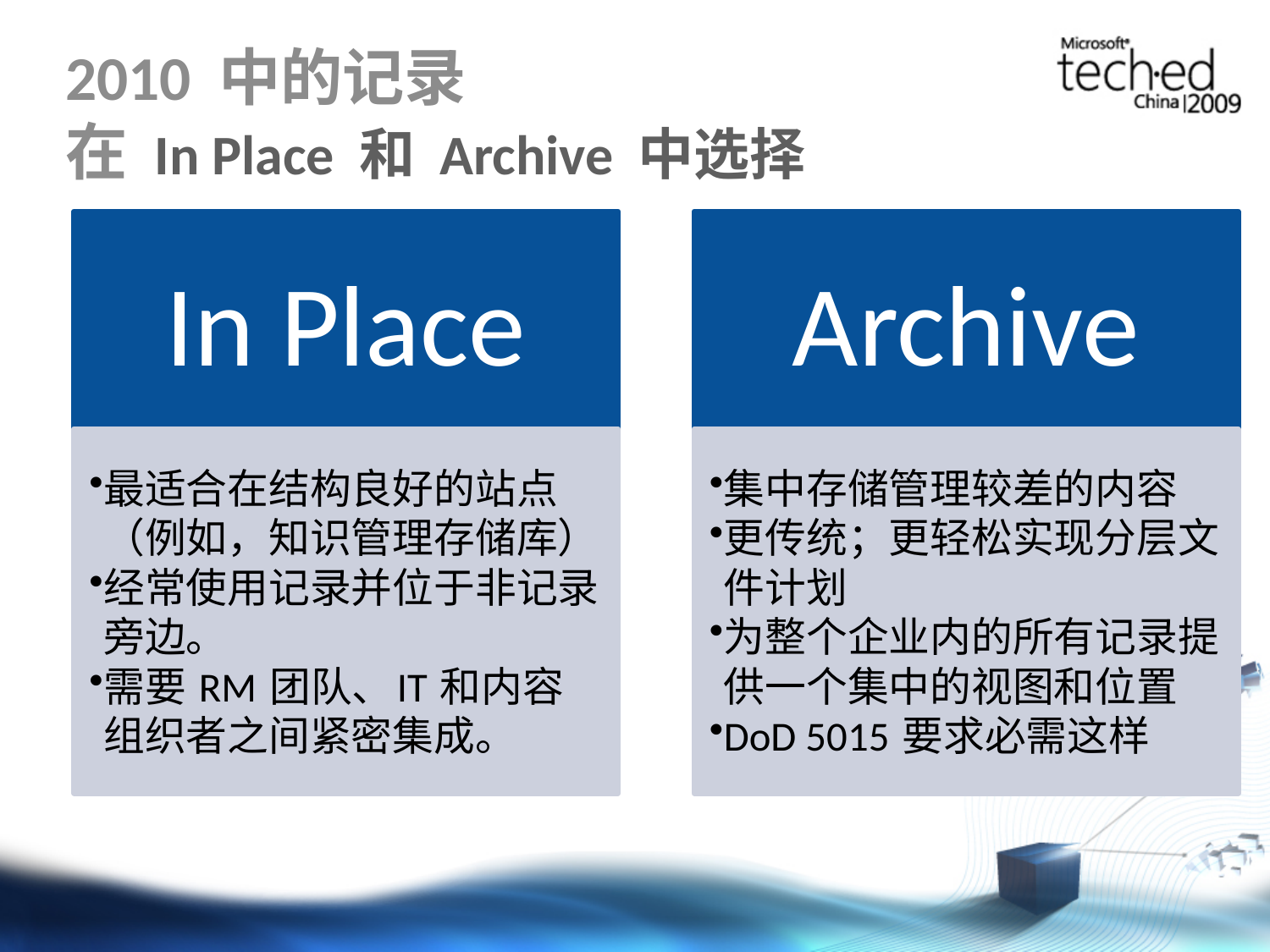

# 2010 中的记录 在 In Place 和 Archive 中选择
In Place
最适合在结构良好的站点（例如，知识管理存储库）
需要 RM 团队、IT 和内容组织者之间紧密集成。
Archive
集中存储管理较差的内容
更传统；更轻松实现分层文件计划
经常使用记录并位于非记录旁边。
为整个企业内的所有记录提供一个集中的视图和位置
DoD 5015 要求必需这样